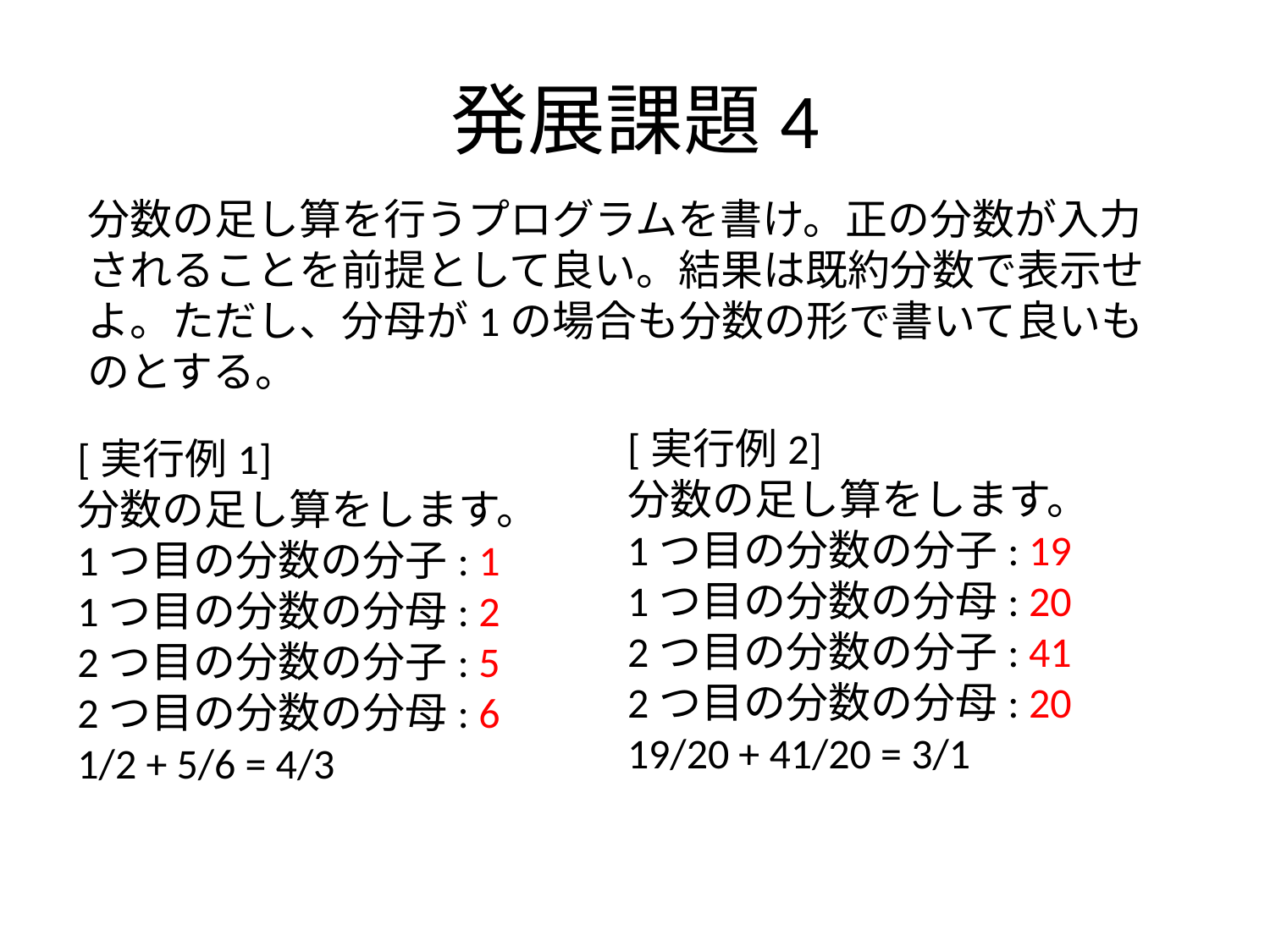

# 発展課題4
分数の足し算を行うプログラムを書け。正の分数が入力されることを前提として良い。結果は既約分数で表示せよ。ただし、分母が1の場合も分数の形で書いて良いものとする。
[実行例2]
分数の足し算をします。
1つ目の分数の分子: 19
1つ目の分数の分母: 20
2つ目の分数の分子: 41
2つ目の分数の分母: 20
19/20 + 41/20 = 3/1
[実行例1]
分数の足し算をします。
1つ目の分数の分子: 1
1つ目の分数の分母: 2
2つ目の分数の分子: 5
2つ目の分数の分母: 6
1/2 + 5/6 = 4/3